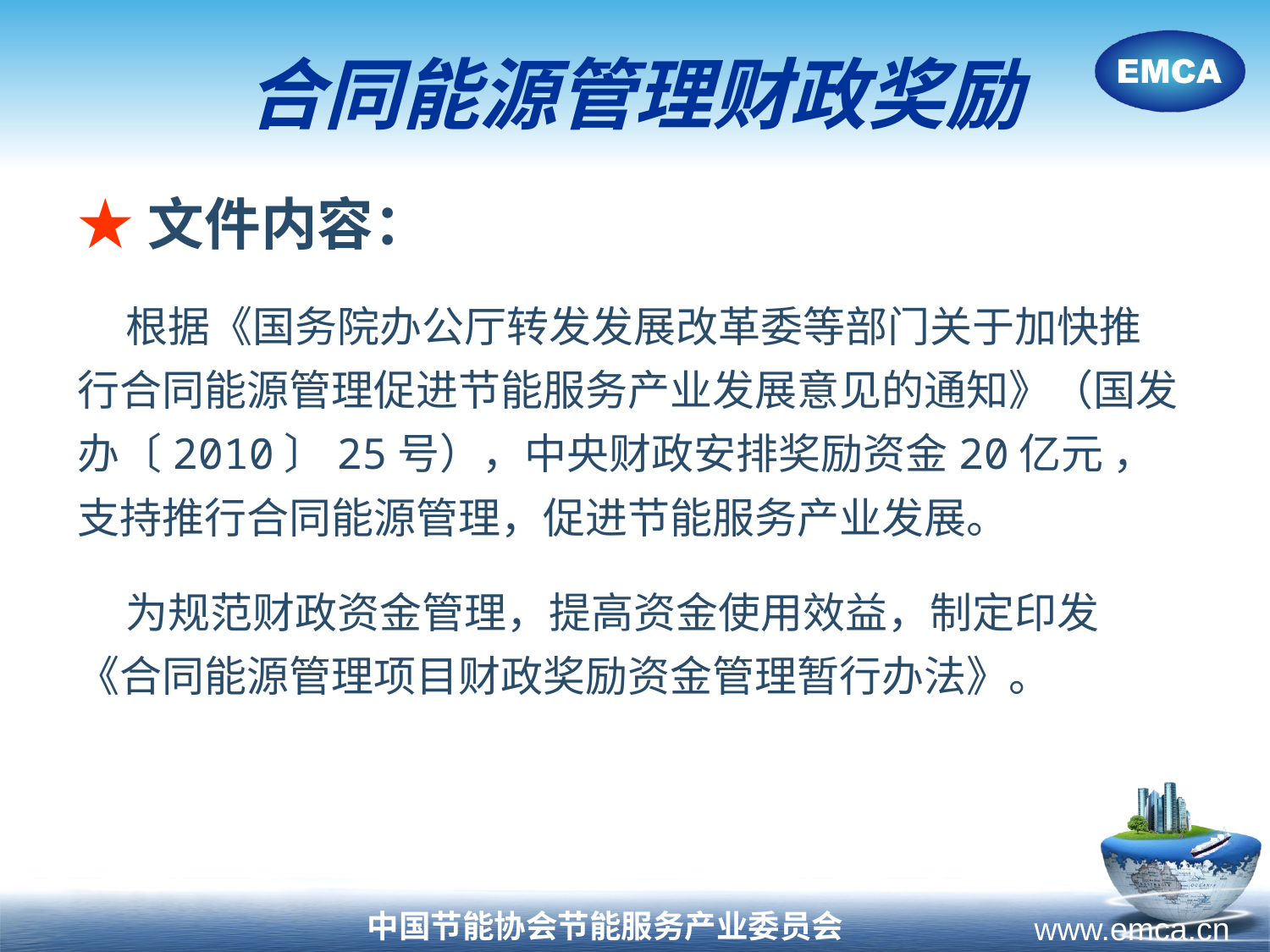

合同能源管理财政奖励
★文件内容：
    根据《国务院办公厅转发发展改革委等部门关于加快推行合同能源管理促进节能服务产业发展意见的通知》（国发办〔2010〕25号），中央财政安排奖励资金20亿元 ，支持推行合同能源管理，促进节能服务产业发展。
    为规范财政资金管理，提高资金使用效益，制定印发《合同能源管理项目财政奖励资金管理暂行办法》。